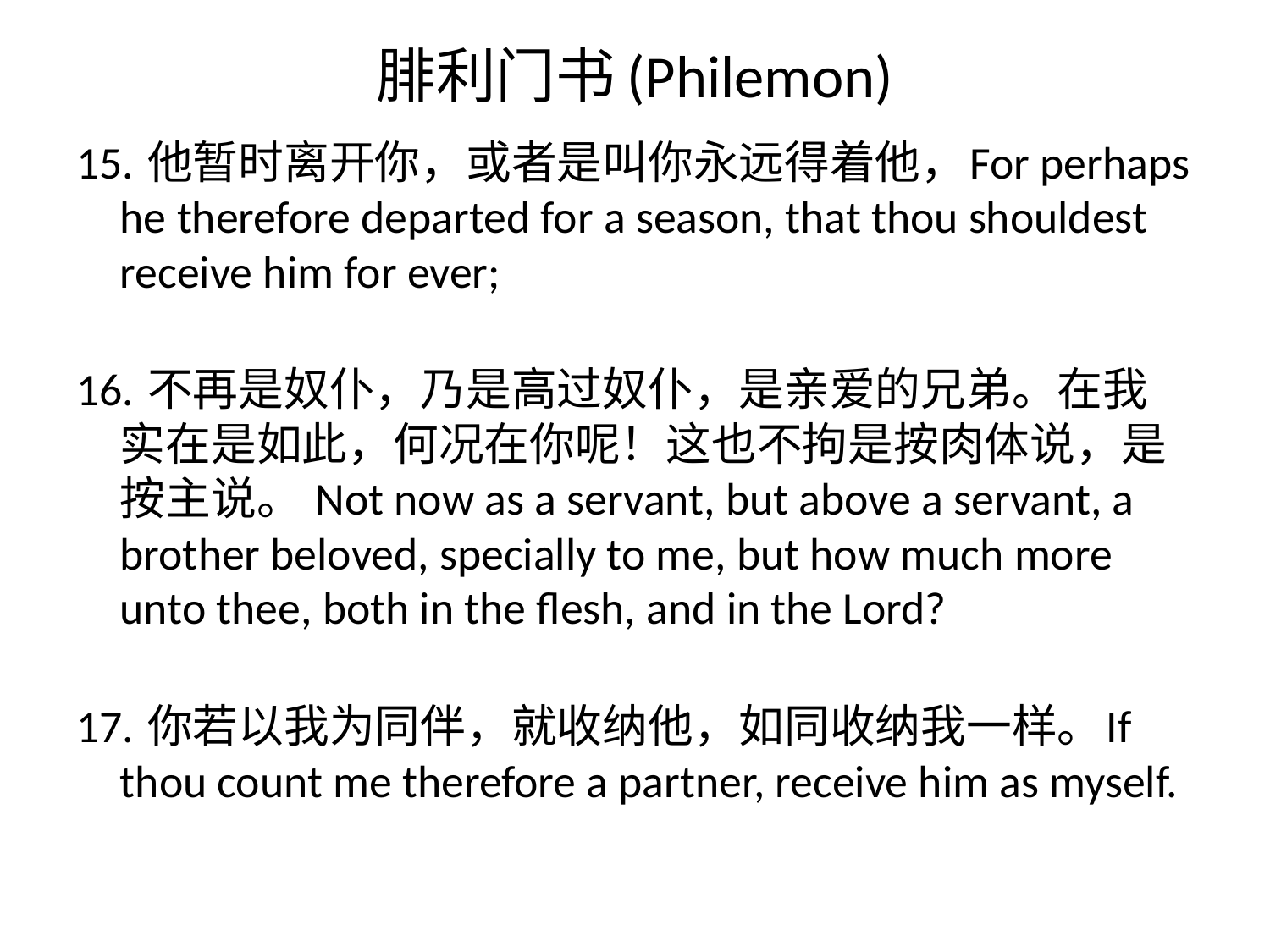

# 腓利门书(Philemon)
15. 他暂时离开你，或者是叫你永远得着他，For perhaps he therefore departed for a season, that thou shouldest receive him for ever;
16. 不再是奴仆，乃是高过奴仆，是亲爱的兄弟。在我实在是如此，何况在你呢！这也不拘是按肉体说，是按主说。 Not now as a servant, but above a servant, a brother beloved, specially to me, but how much more unto thee, both in the flesh, and in the Lord?
17. 你若以我为同伴，就收纳他，如同收纳我一样。If thou count me therefore a partner, receive him as myself.